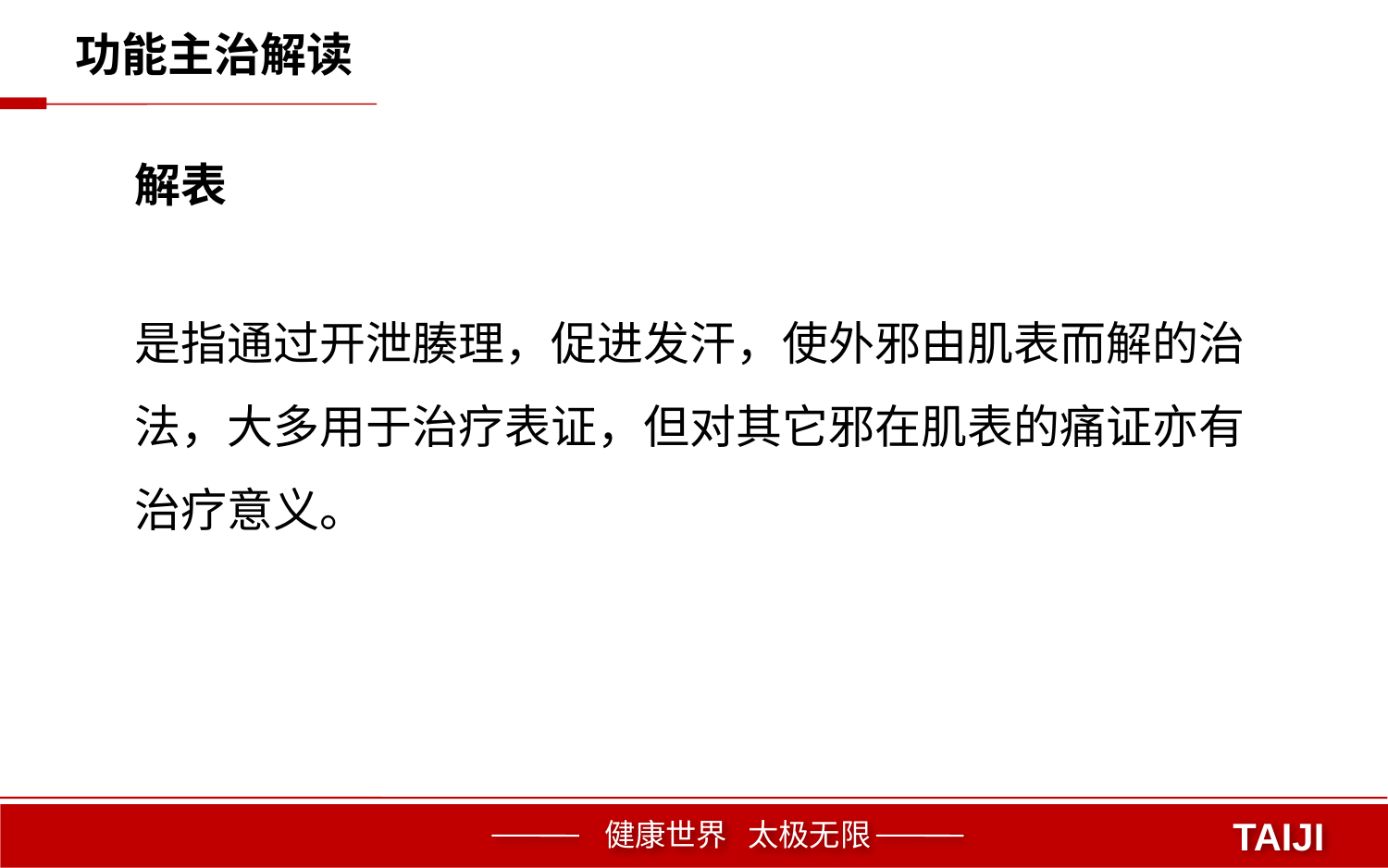

功能主治解读
解表
是指通过开泄腠理，促进发汗，使外邪由肌表而解的治法，大多用于治疗表证，但对其它邪在肌表的痛证亦有治疗意义。